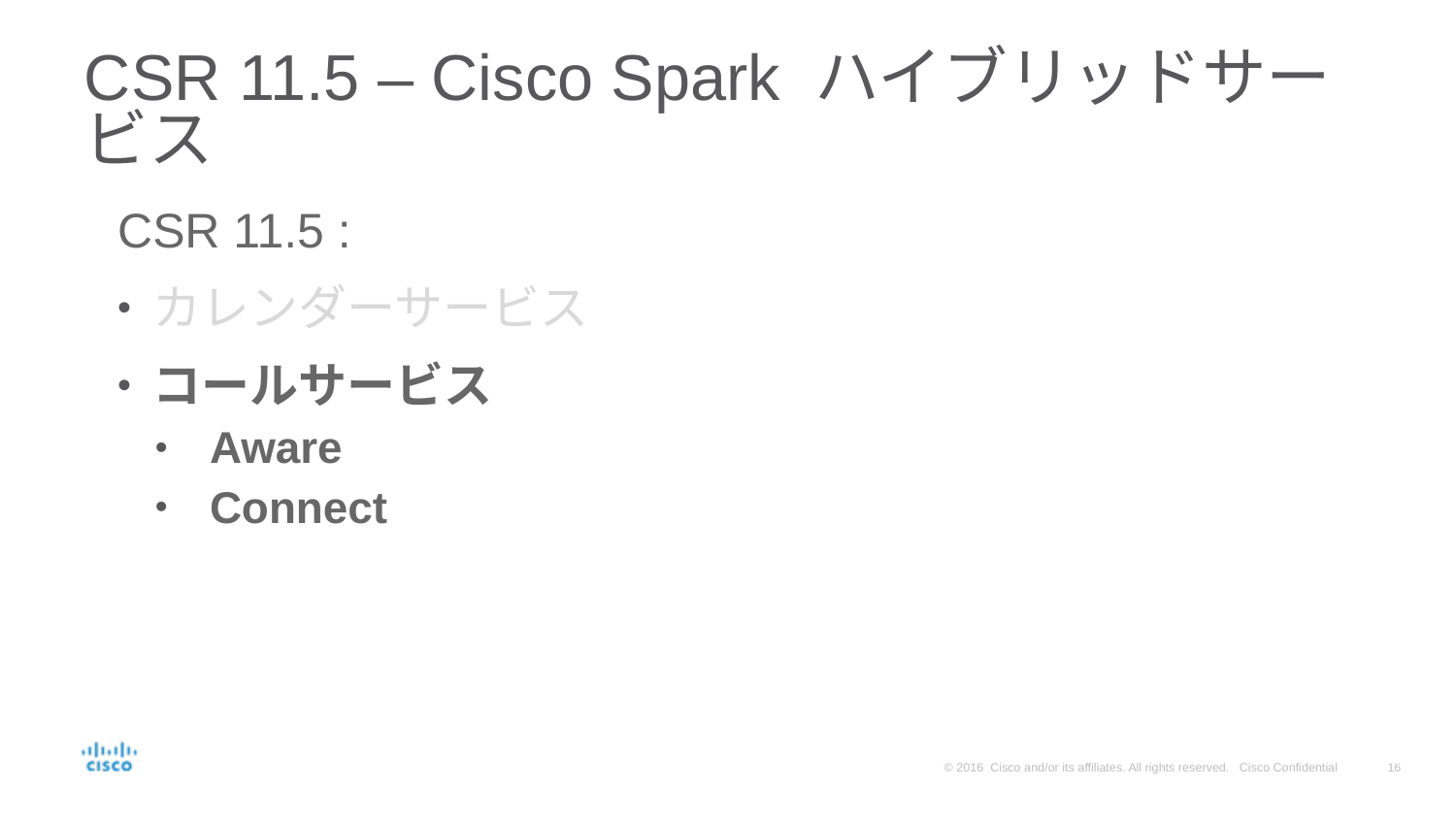

# CSR 11.5 – Cisco Spark ハイブリッドサービス
CSR 11.5 :
カレンダーサービス
コールサービス
Aware
Connect